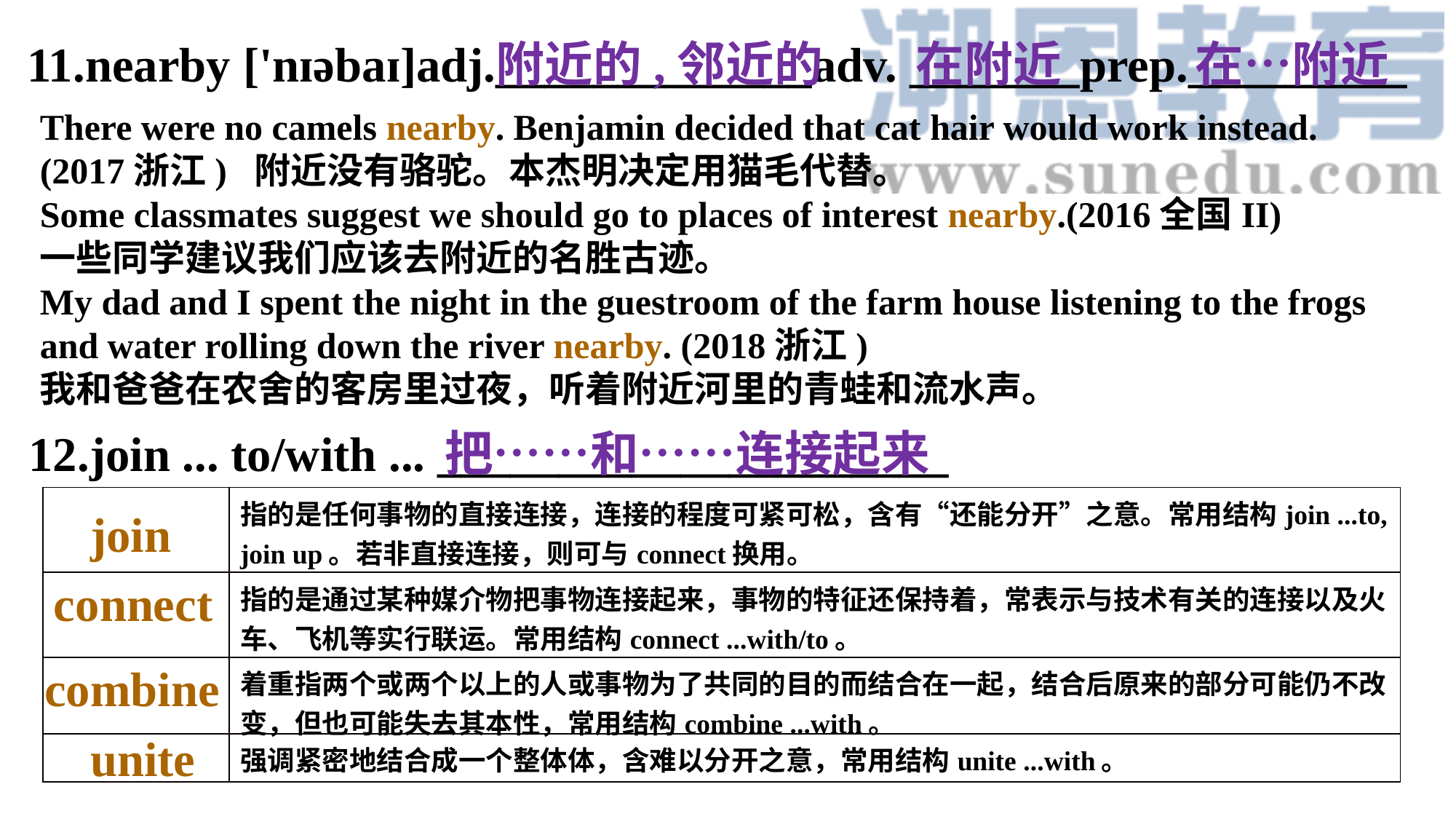

11.nearby ['nɪəbaɪ]adj._____________adv. _______prep._________
附近的,邻近的
在附近
在…附近
There were no camels nearby. Benjamin decided that cat hair would work instead.
(2017浙江)  附近没有骆驼。本杰明决定用猫毛代替。
Some classmates suggest we should go to places of interest nearby.(2016全国II)
一些同学建议我们应该去附近的名胜古迹。
My dad and I spent the night in the guestroom of the farm house listening to the frogs and water rolling down the river nearby. (2018浙江)
我和爸爸在农舍的客房里过夜，听着附近河里的青蛙和流水声。
12.join ... to/with ... _____________________
把……和……连接起来
|  | 指的是任何事物的直接连接，连接的程度可紧可松，含有“还能分开”之意。常用结构join ...to, join up。若非直接连接，则可与connect换用。 |
| --- | --- |
|  | 指的是通过某种媒介物把事物连接起来，事物的特征还保持着，常表示与技术有关的连接以及火车、飞机等实行联运。常用结构connect ...with/to。 |
|  | 着重指两个或两个以上的人或事物为了共同的目的而结合在一起，结合后原来的部分可能仍不改变，但也可能失去其本性，常用结构combine ...with。 |
|  | 强调紧密地结合成一个整体体，含难以分开之意，常用结构unite ...with。 |
join
connect
combine
unite